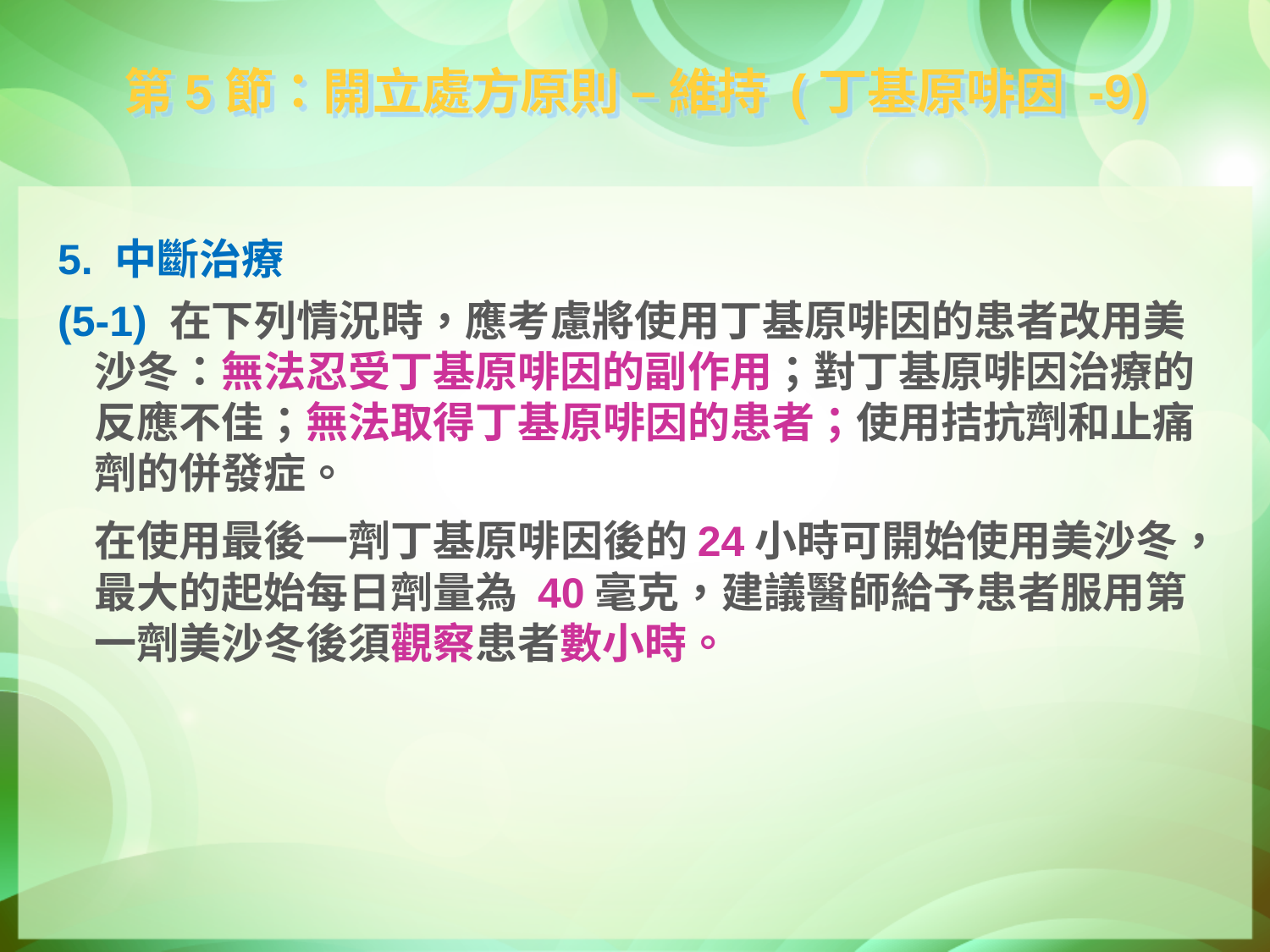

第5節：開立處方原則 – 維持 (丁基原啡因 -9)
5. 中斷治療
(5-1) 在下列情況時，應考慮將使用丁基原啡因的患者改用美沙冬：無法忍受丁基原啡因的副作用；對丁基原啡因治療的反應不佳；無法取得丁基原啡因的患者；使用拮抗劑和止痛劑的併發症。
	在使用最後一劑丁基原啡因後的24小時可開始使用美沙冬，最大的起始每日劑量為 40毫克，建議醫師給予患者服用第一劑美沙冬後須觀察患者數小時。